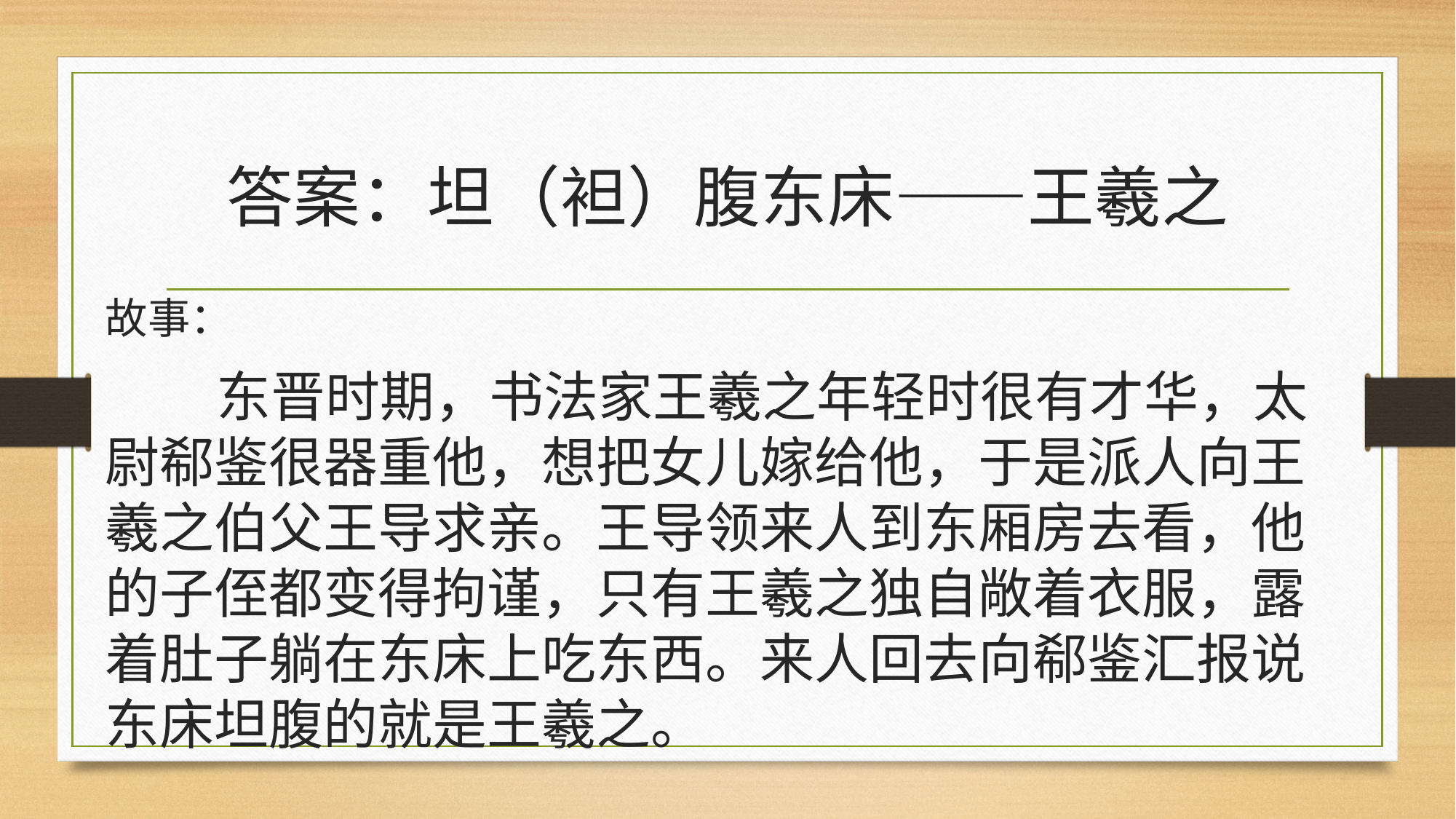

# 答案：坦（袒）腹东床——王羲之
故事：
        东晋时期，书法家王羲之年轻时很有才华，太尉郗鉴很器重他，想把女儿嫁给他，于是派人向王羲之伯父王导求亲。王导领来人到东厢房去看，他的子侄都变得拘谨，只有王羲之独自敞着衣服，露着肚子躺在东床上吃东西。来人回去向郗鉴汇报说东床坦腹的就是王羲之。